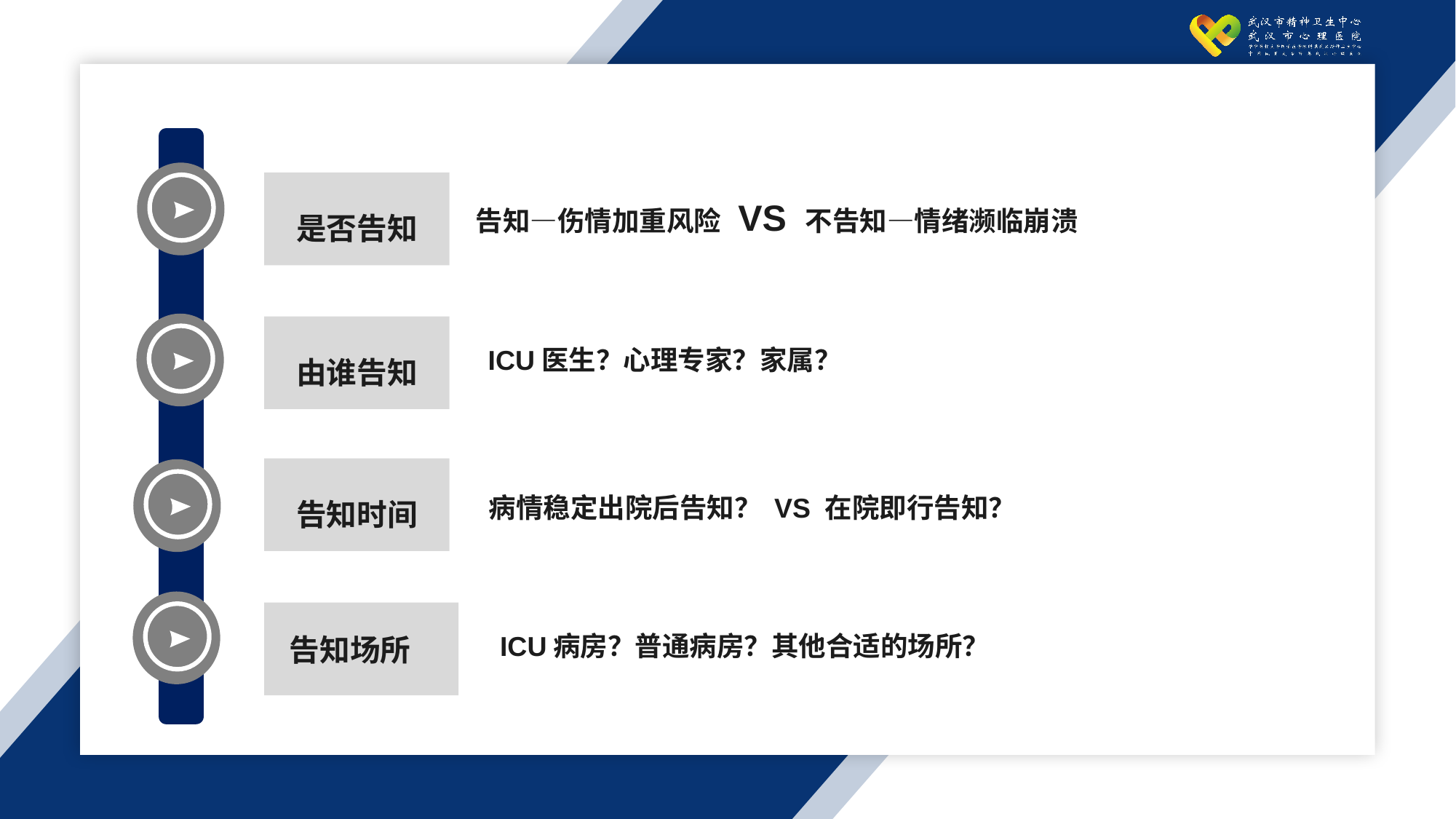

是否告知

告知—伤情加重风险 VS 不告知—情绪濒临崩溃

由谁告知

ICU医生？心理专家？家属？

告知时间

病情稳定出院后告知？ VS 在院即行告知？

 告知场所

ICU病房？普通病房？其他合适的场所？